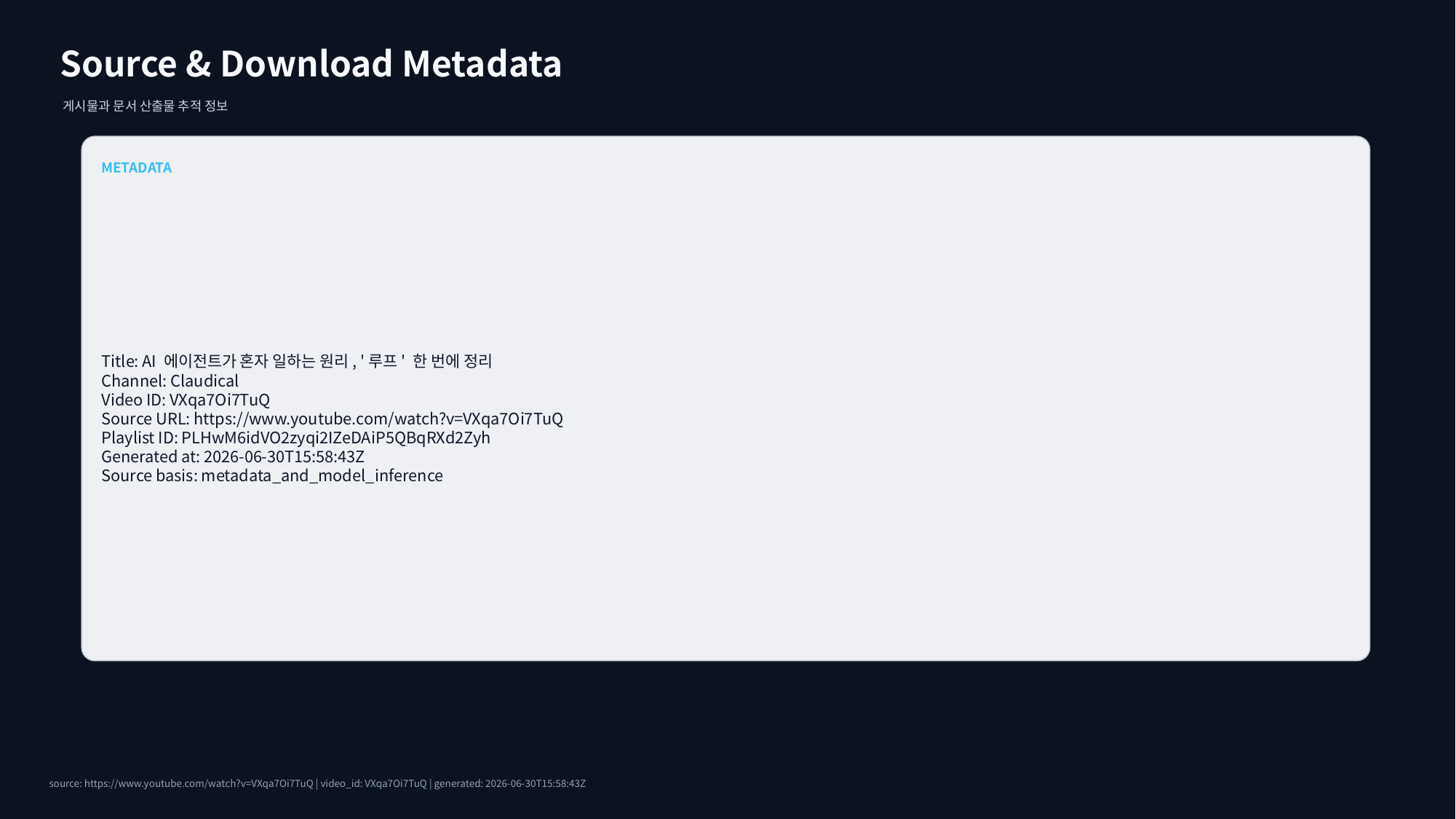

Source & Download Metadata
게시물과 문서 산출물 추적 정보

METADATA
Title: AI 에이전트가 혼자 일하는 원리, '루프' 한 번에 정리
Channel: Claudical
Video ID: VXqa7Oi7TuQ
Source URL: https://www.youtube.com/watch?v=VXqa7Oi7TuQ
Playlist ID: PLHwM6idVO2zyqi2IZeDAiP5QBqRXd2Zyh
Generated at: 2026-06-30T15:58:43Z
Source basis: metadata_and_model_inference
source: https://www.youtube.com/watch?v=VXqa7Oi7TuQ | video_id: VXqa7Oi7TuQ | generated: 2026-06-30T15:58:43Z